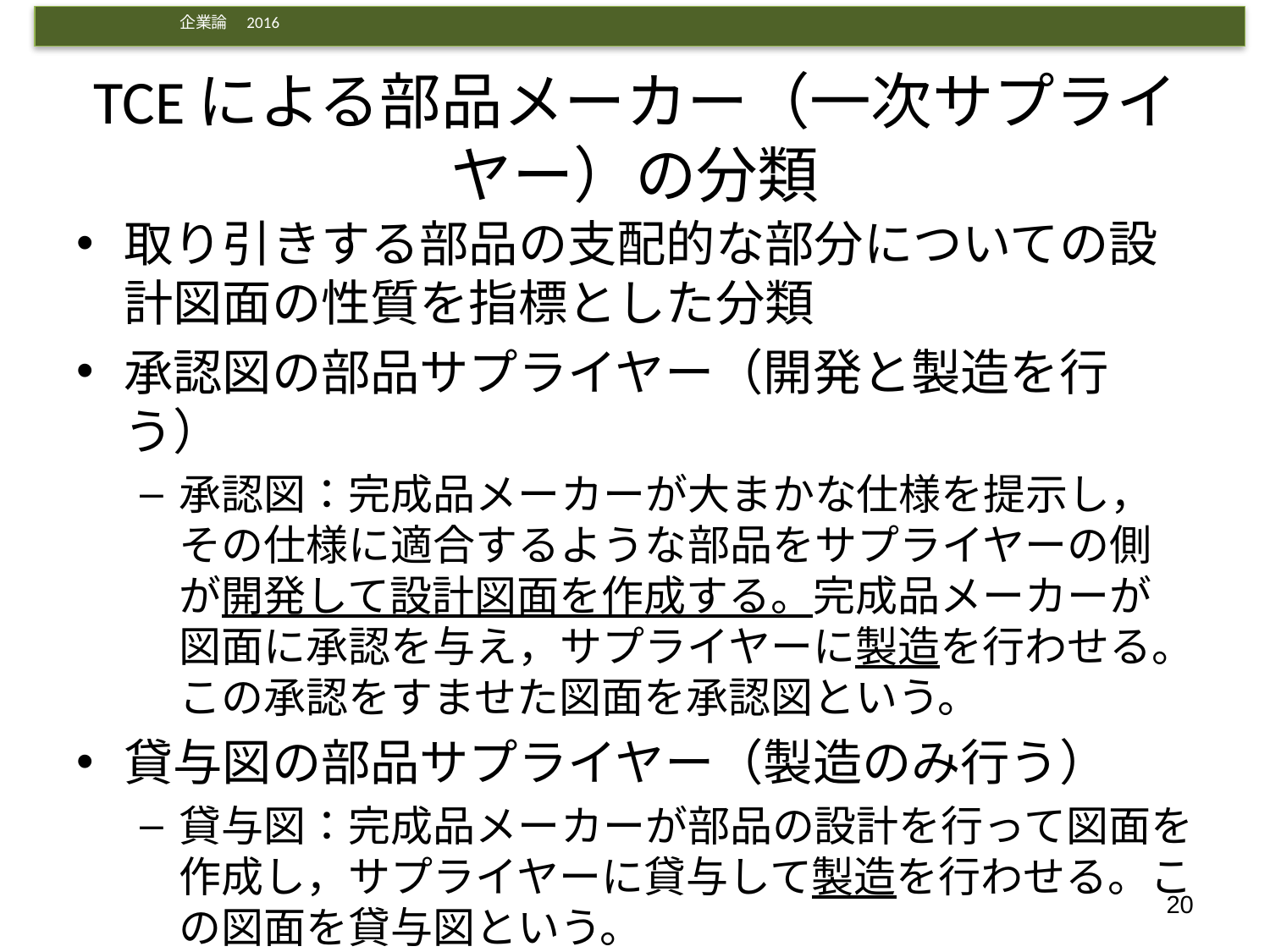

# TCEによる部品メーカー（一次サプライヤー）の分類
取り引きする部品の支配的な部分についての設計図面の性質を指標とした分類
承認図の部品サプライヤー（開発と製造を行う）
承認図：完成品メーカーが大まかな仕様を提示し，その仕様に適合するような部品をサプライヤーの側が開発して設計図面を作成する。完成品メーカーが図面に承認を与え，サプライヤーに製造を行わせる。この承認をすませた図面を承認図という。
貸与図の部品サプライヤー（製造のみ行う）
貸与図：完成品メーカーが部品の設計を行って図面を作成し，サプライヤーに貸与して製造を行わせる。この図面を貸与図という。
20